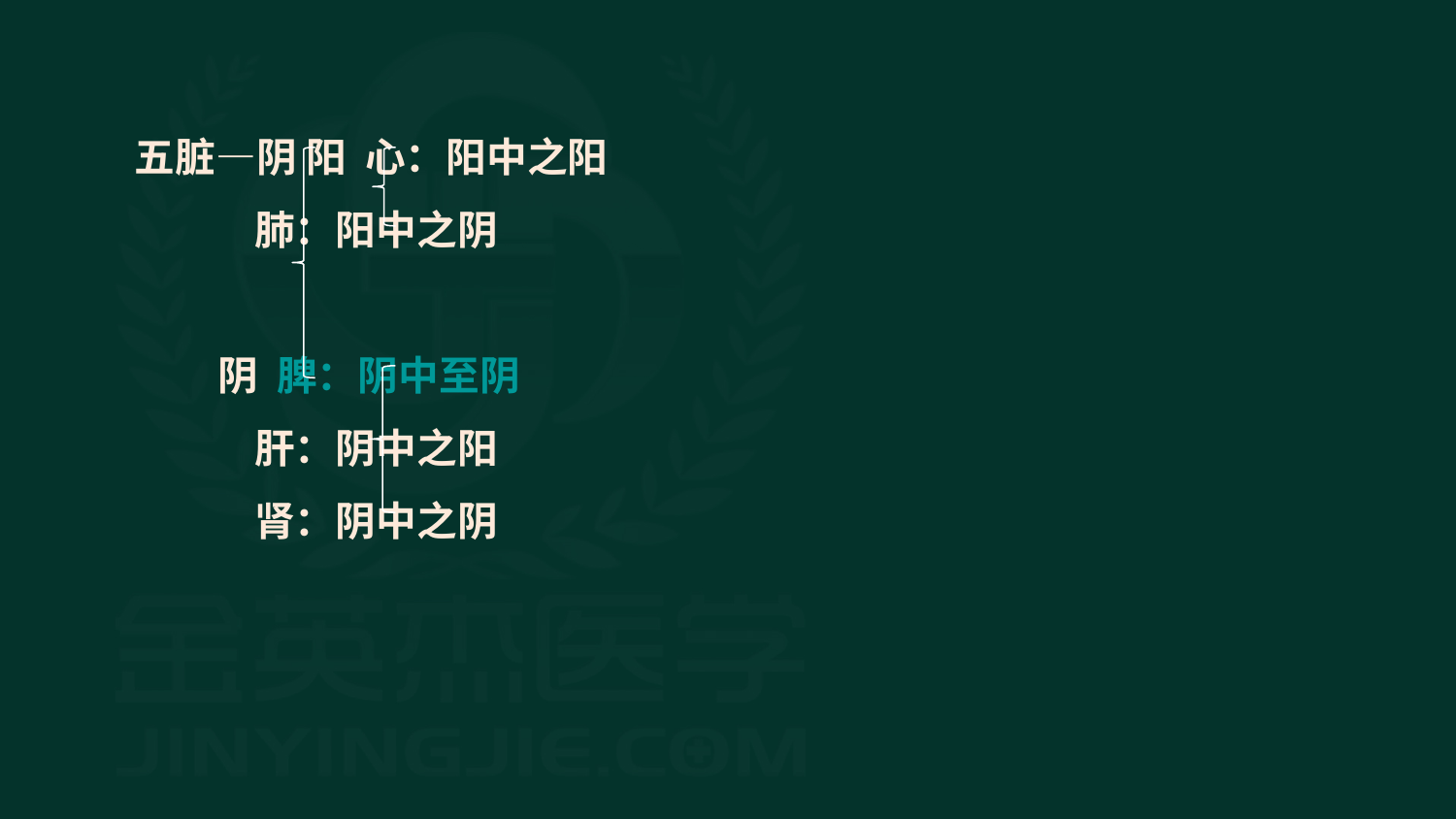

# 五脏—阴 阳  心：阳中之阳 肺：阳中之阴 阴  脾：阴中至阴 肝：阴中之阳 肾：阴中之阴